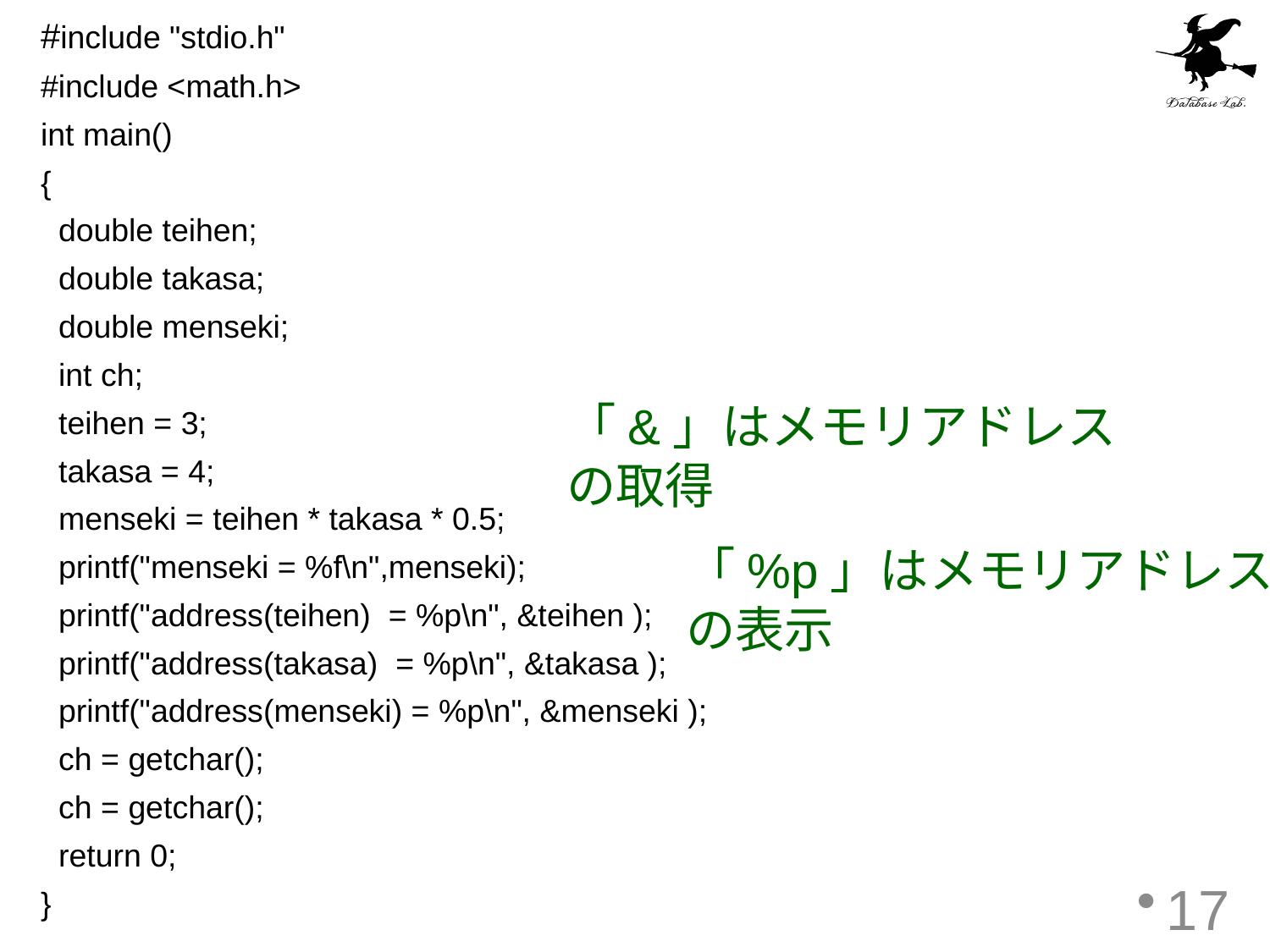

#include "stdio.h"
#include <math.h>
int main()
{
  double teihen;
  double takasa;
  double menseki;
  int ch;
  teihen = 3;
  takasa = 4;
  menseki = teihen * takasa * 0.5;
  printf("menseki = %f\n",menseki);
  printf("address(teihen)  = %p\n", &teihen );
  printf("address(takasa)  = %p\n", &takasa );
  printf("address(menseki) = %p\n", &menseki );
  ch = getchar();
  ch = getchar();
  return 0;
}
「&」はメモリアドレス
の取得
「%p」はメモリアドレス
の表示
17